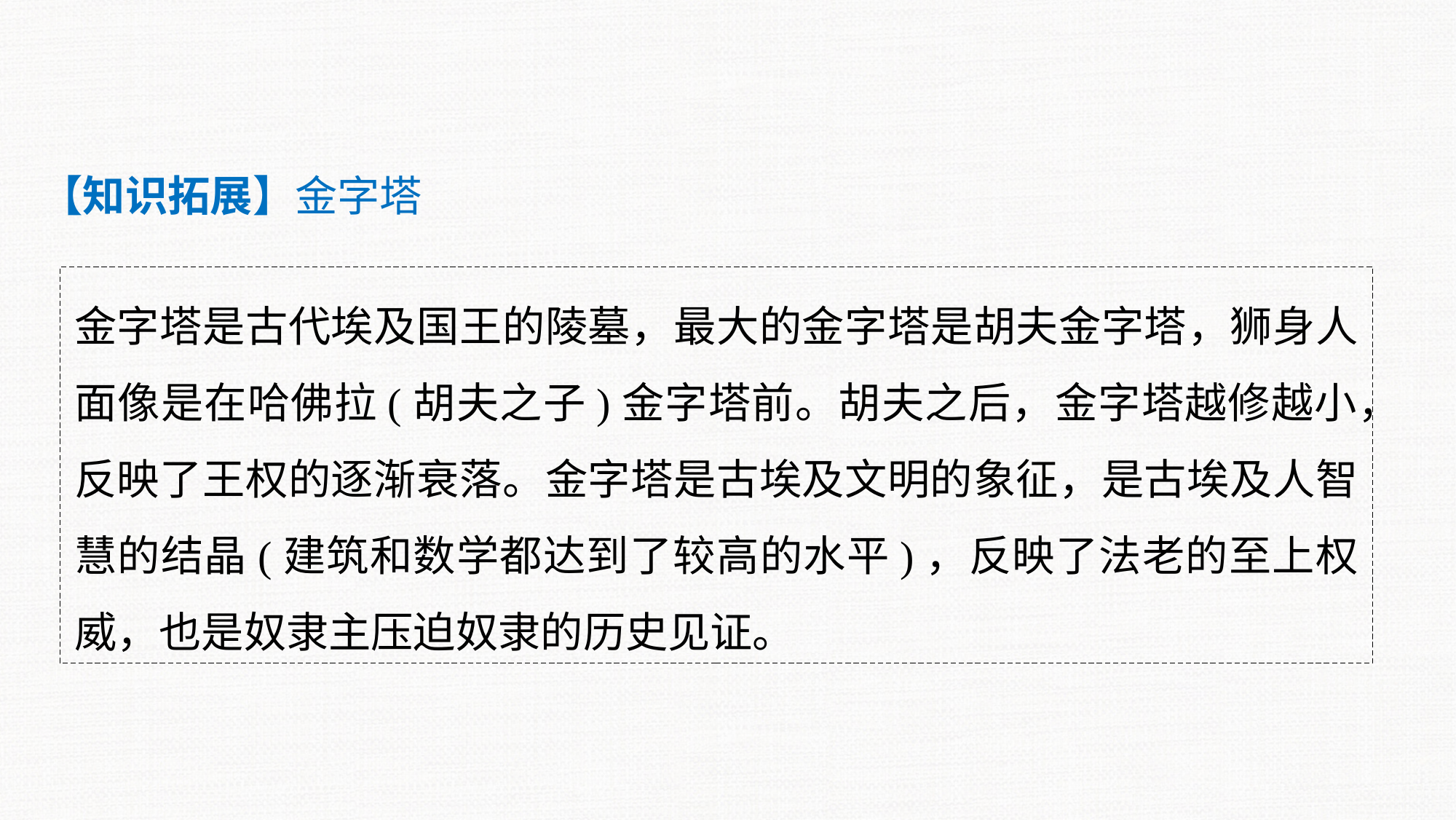

【知识拓展】金字塔
金字塔是古代埃及国王的陵墓，最大的金字塔是胡夫金字塔，狮身人面像是在哈佛拉(胡夫之子)金字塔前。胡夫之后，金字塔越修越小，反映了王权的逐渐衰落。金字塔是古埃及文明的象征，是古埃及人智慧的结晶(建筑和数学都达到了较高的水平)，反映了法老的至上权威，也是奴隶主压迫奴隶的历史见证。